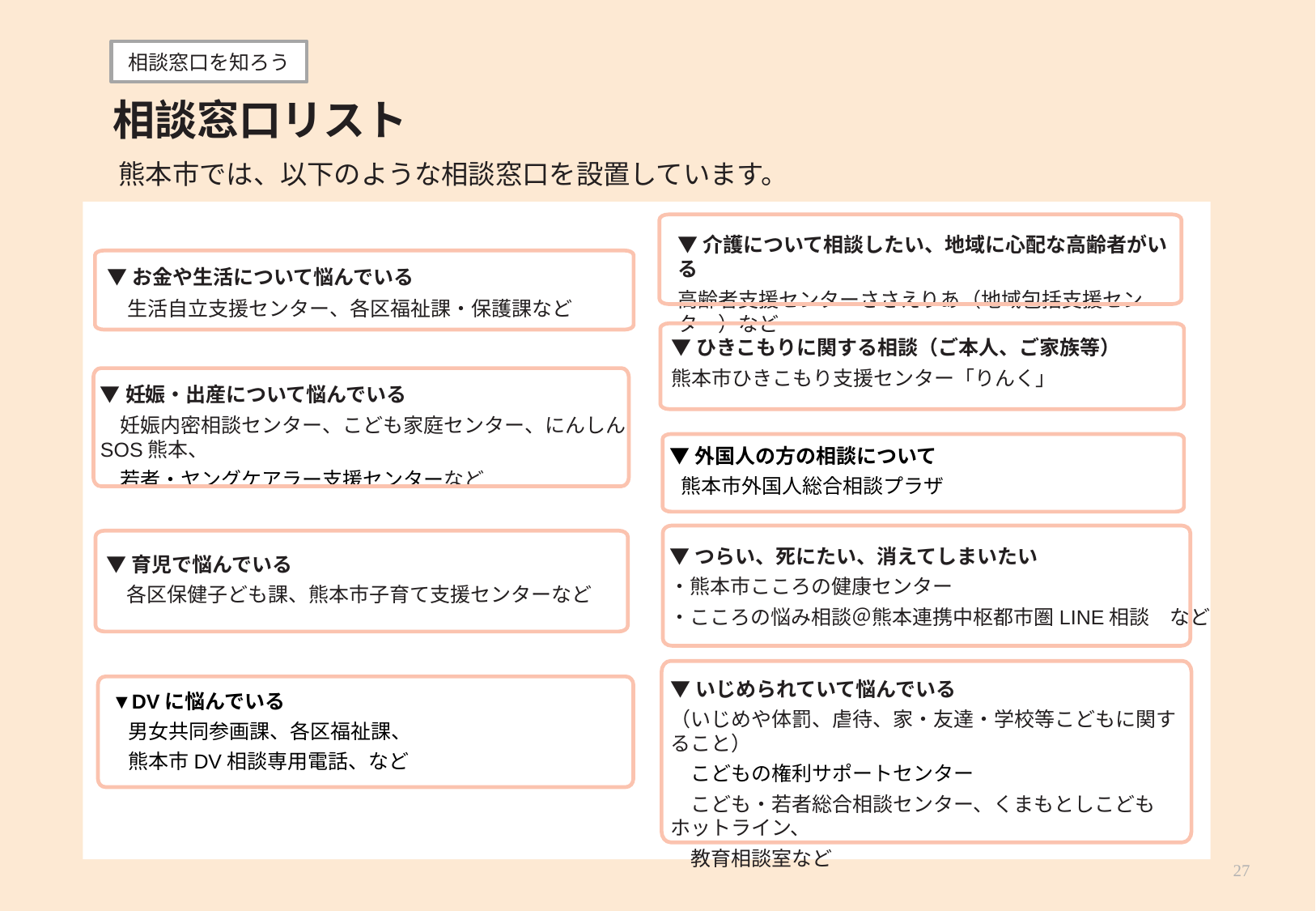

相談窓口を知ろう
相談窓口リスト
熊本市では、以下のような相談窓口を設置しています。

▼介護について相談したい、地域に心配な高齢者がいる
高齢者支援センターささえりあ（地域包括支援センター）など

▼お金や生活について悩んでいる
　生活自立支援センター、各区福祉課・保護課など

▼ひきこもりに関する相談（ご本人、ご家族等）
熊本市ひきこもり支援センター「りんく」

▼妊娠・出産について悩んでいる
　妊娠内密相談センター、こども家庭センター、にんしんSOS熊本、
　若者・ヤングケアラー支援センターなど

▼外国人の方の相談について
　熊本市外国人総合相談プラザ

▼つらい、死にたい、消えてしまいたい
・熊本市こころの健康センター
・こころの悩み相談＠熊本連携中枢都市圏LINE相談　など

▼育児で悩んでいる
　各区保健子ども課、熊本市子育て支援センターなど

▼いじめられていて悩んでいる
（いじめや体罰、虐待、家・友達・学校等こどもに関すること）
　こどもの権利サポートセンター
　こども・若者総合相談センター、くまもとしこどもホットライン、
　教育相談室など

▼DVに悩んでいる
　男女共同参画課、各区福祉課、
　熊本市DV相談専用電話、など
27